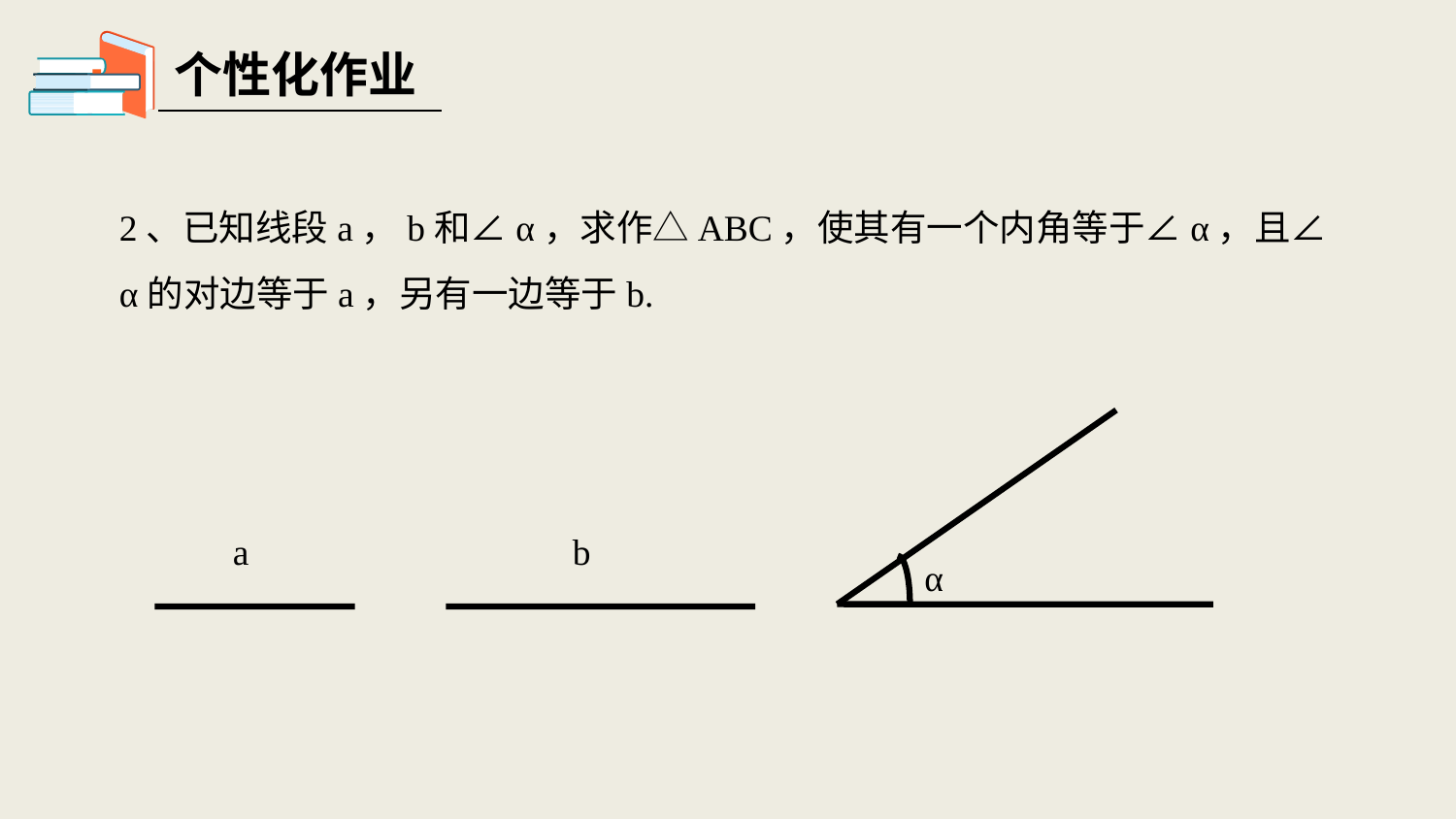

个性化作业
2、已知线段a，b和∠α，求作△ABC，使其有一个内角等于∠α，且∠α的对边等于a，另有一边等于b.

a
b
α